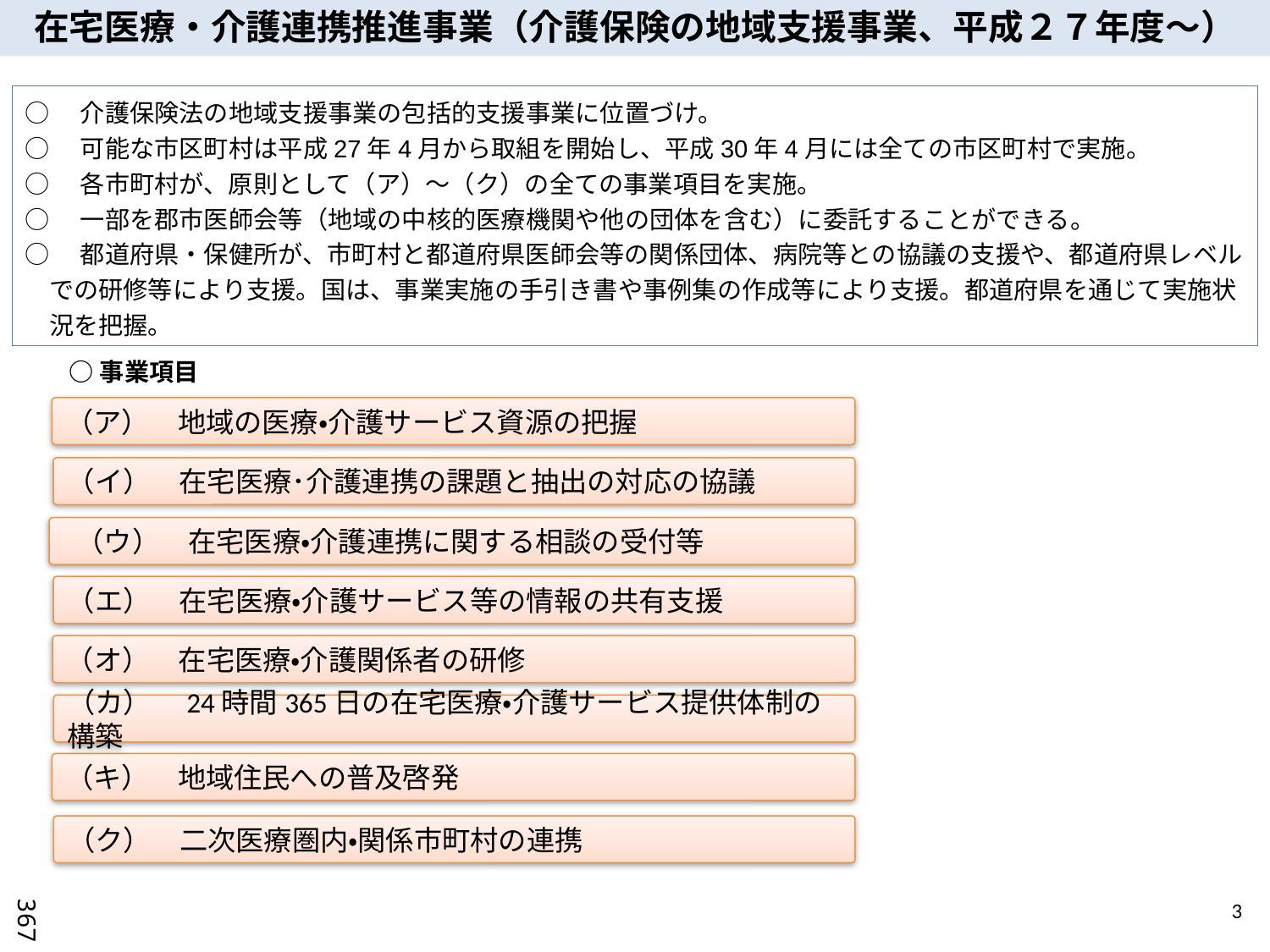

在宅医療・介護連携推進事業（介護保険の地域支援事業、平成２７年度～）
○　介護保険法の地域支援事業の包括的支援事業に位置づけ。
○　可能な市区町村は平成27年4月から取組を開始し、平成30年4月には全ての市区町村で実施。
○　各市町村が、原則として（ア）～（ク）の全ての事業項目を実施。
○　一部を郡市医師会等（地域の中核的医療機関や他の団体を含む）に委託することができる。
○　都道府県・保健所が、市町村と都道府県医師会等の関係団体、病院等との協議の支援や、都道府県レベルでの研修等により支援。国は、事業実施の手引き書や事例集の作成等により支援。都道府県を通じて実施状況を把握。
○事業項目
（ア）　地域の医療・介護サービス資源の把握
（イ）　在宅医療･介護連携の課題と抽出の対応の協議
 （ウ）　在宅医療・介護連携に関する相談の受付等
（エ）　在宅医療・介護サービス等の情報の共有支援
（オ）　在宅医療・介護関係者の研修
（カ）　24時間365日の在宅医療・介護サービス提供体制の構築
（キ）　地域住民への普及啓発
（ク）　二次医療圏内・関係市町村の連携
3
367